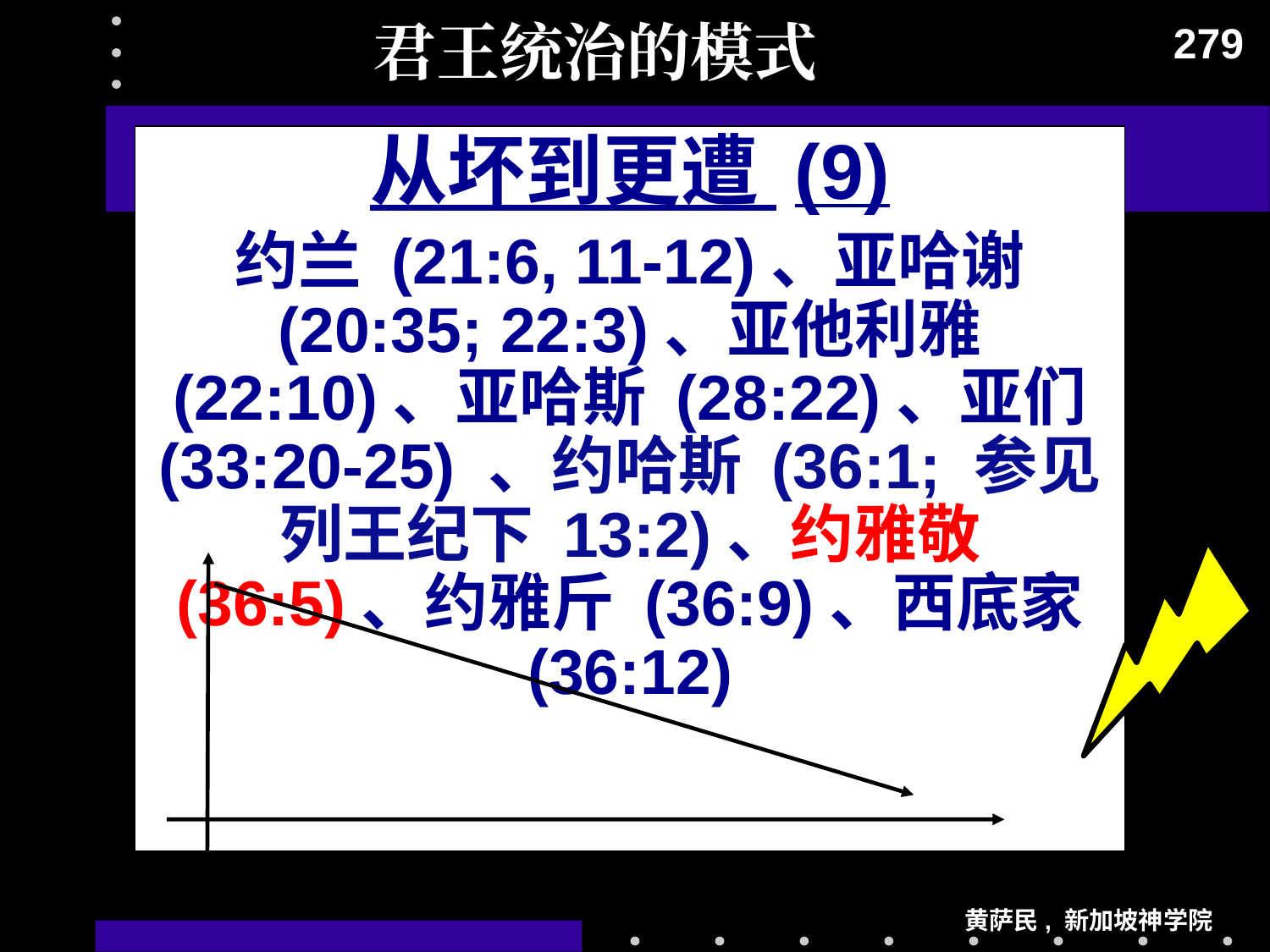

# 君王统治的模式
279
从坏到更遭 (9)
约兰 (21:6, 11-12)、亚哈谢 (20:35; 22:3)、亚他利雅 (22:10)、亚哈斯 (28:22)、亚们 (33:20-25) 、约哈斯 (36:1; 参见列王纪下 13:2)、约雅敬 (36:5)、约雅斤 (36:9)、西底家 (36:12)

黄萨民, 新加坡神学院